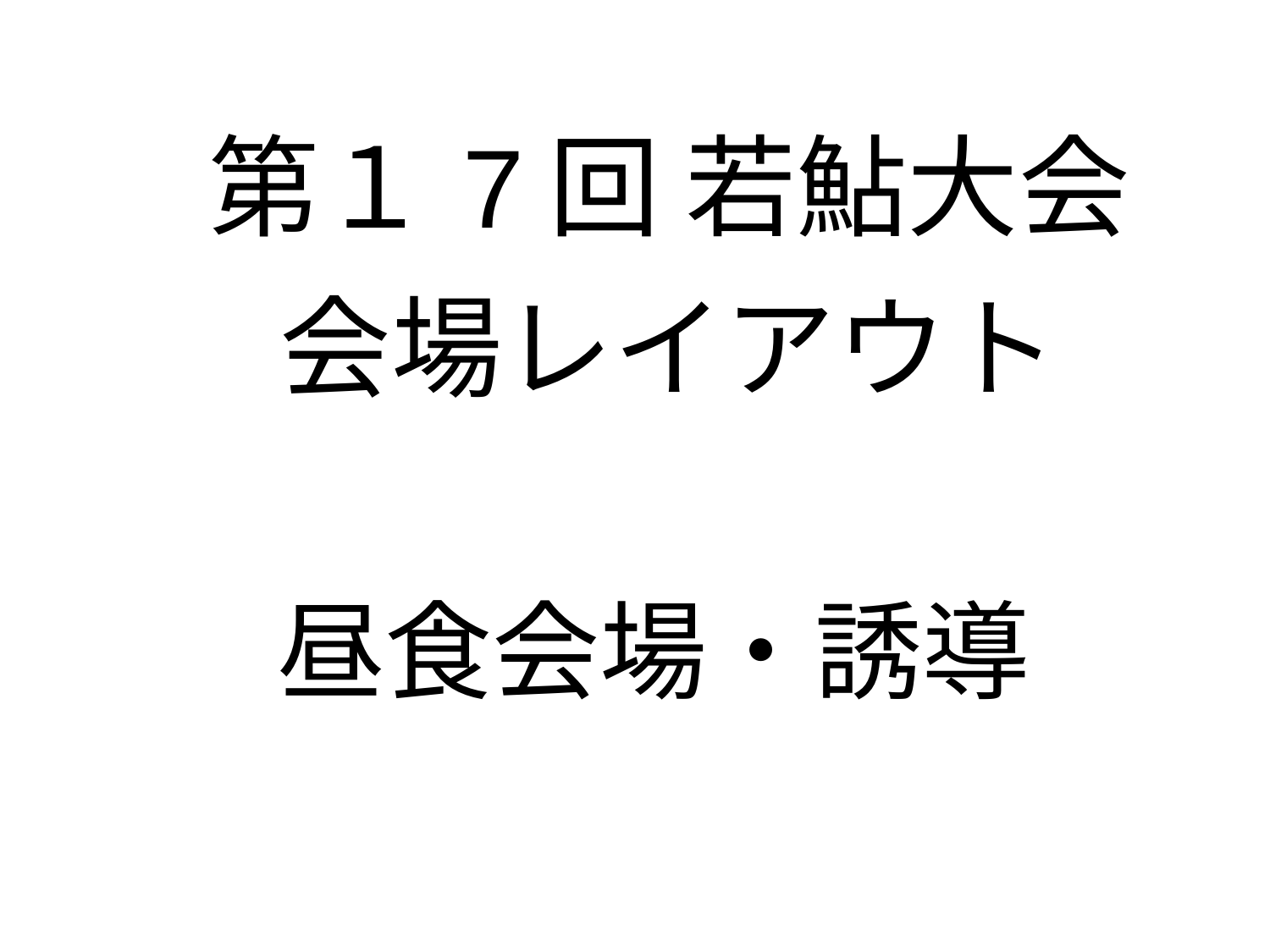

| 第１7回 若鮎大会 会場レイアウト |
| --- |
| 昼食会場・誘導 |
| --- |